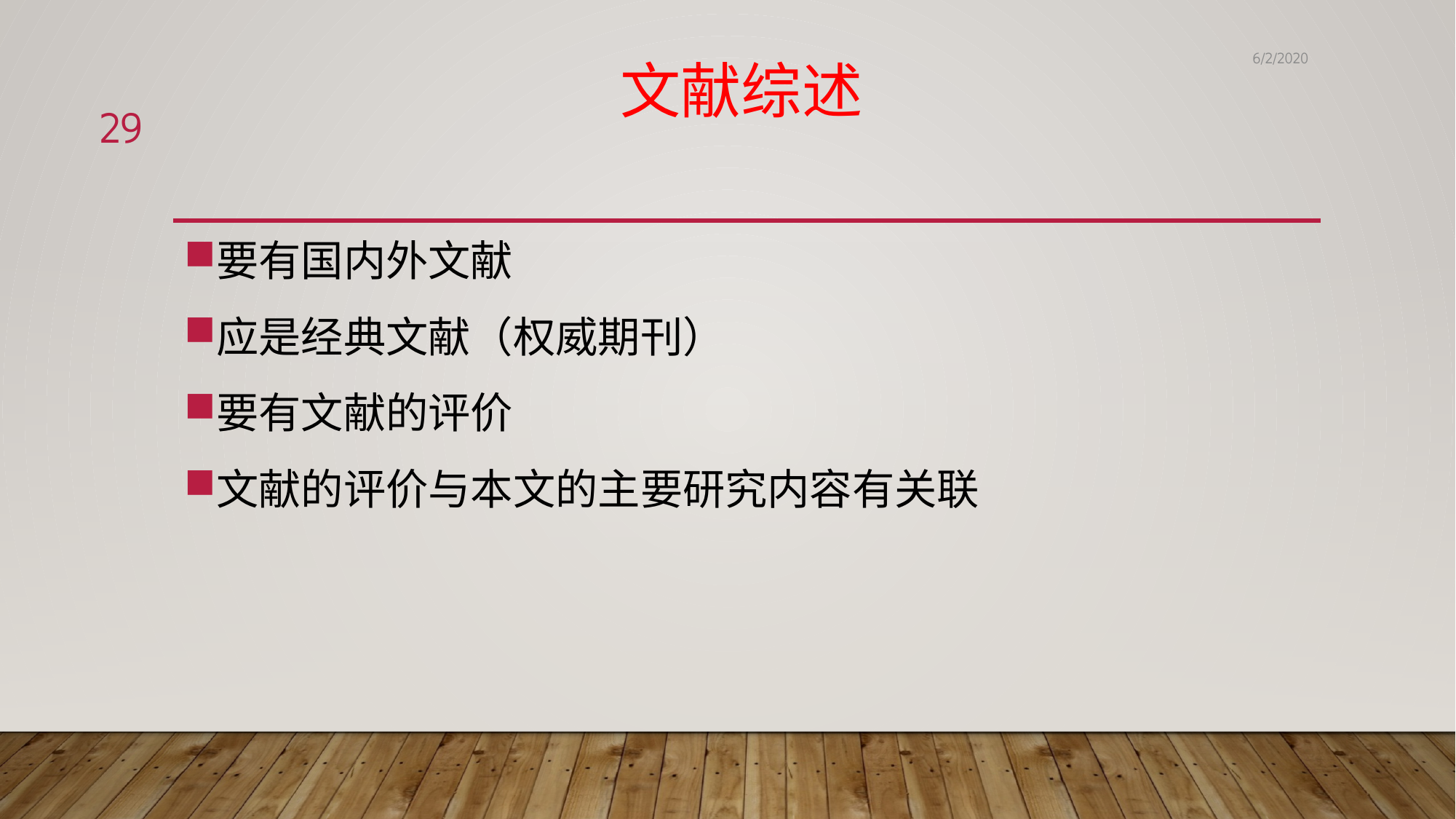

6/2/2020
# 文献综述
29
要有国内外文献
应是经典文献（权威期刊）
要有文献的评价
文献的评价与本文的主要研究内容有关联